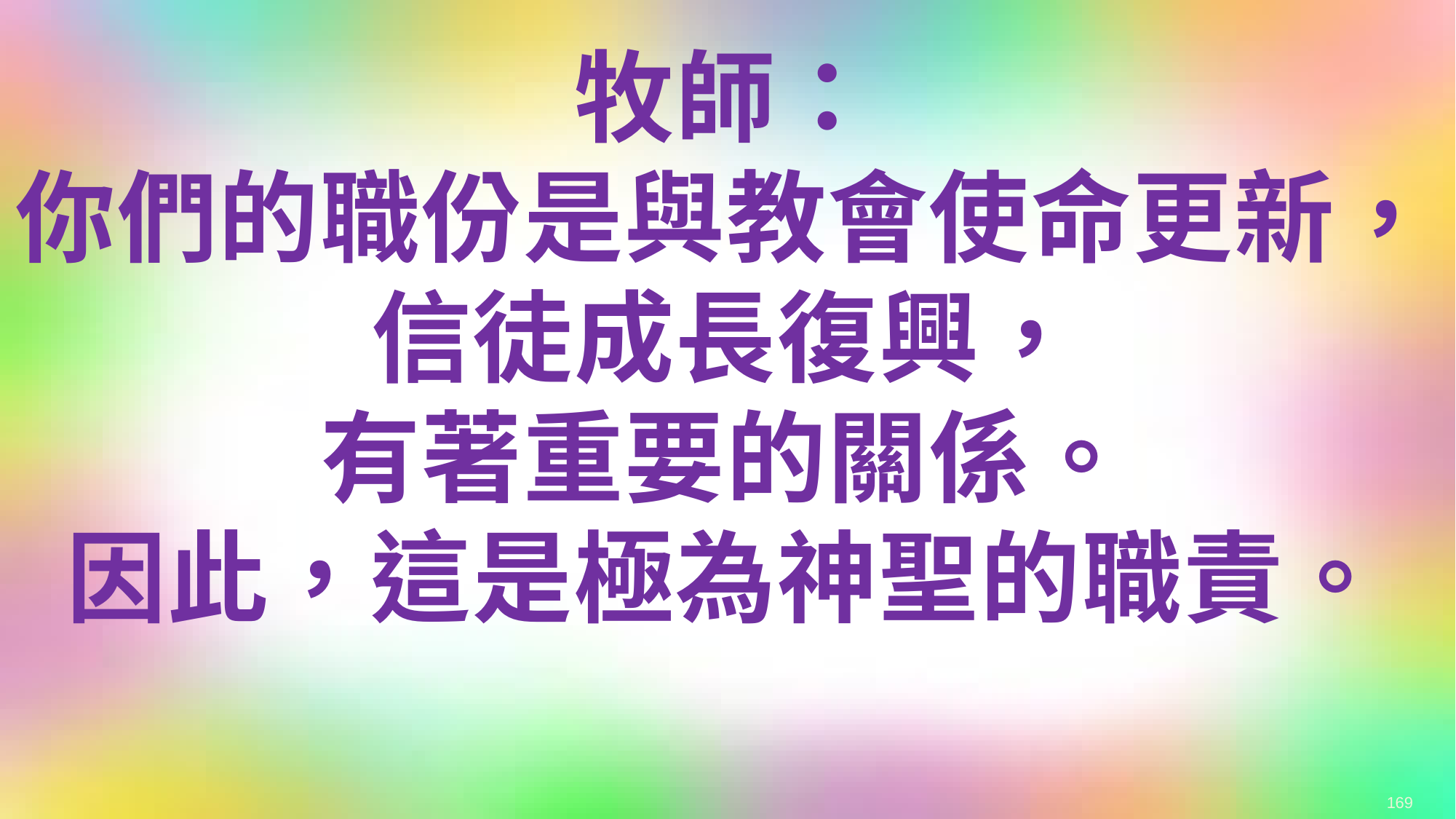

牧師：
你們的職份是與教會使命更新，
信徒成長復興，
有著重要的關係。
因此，這是極為神聖的職責。
169